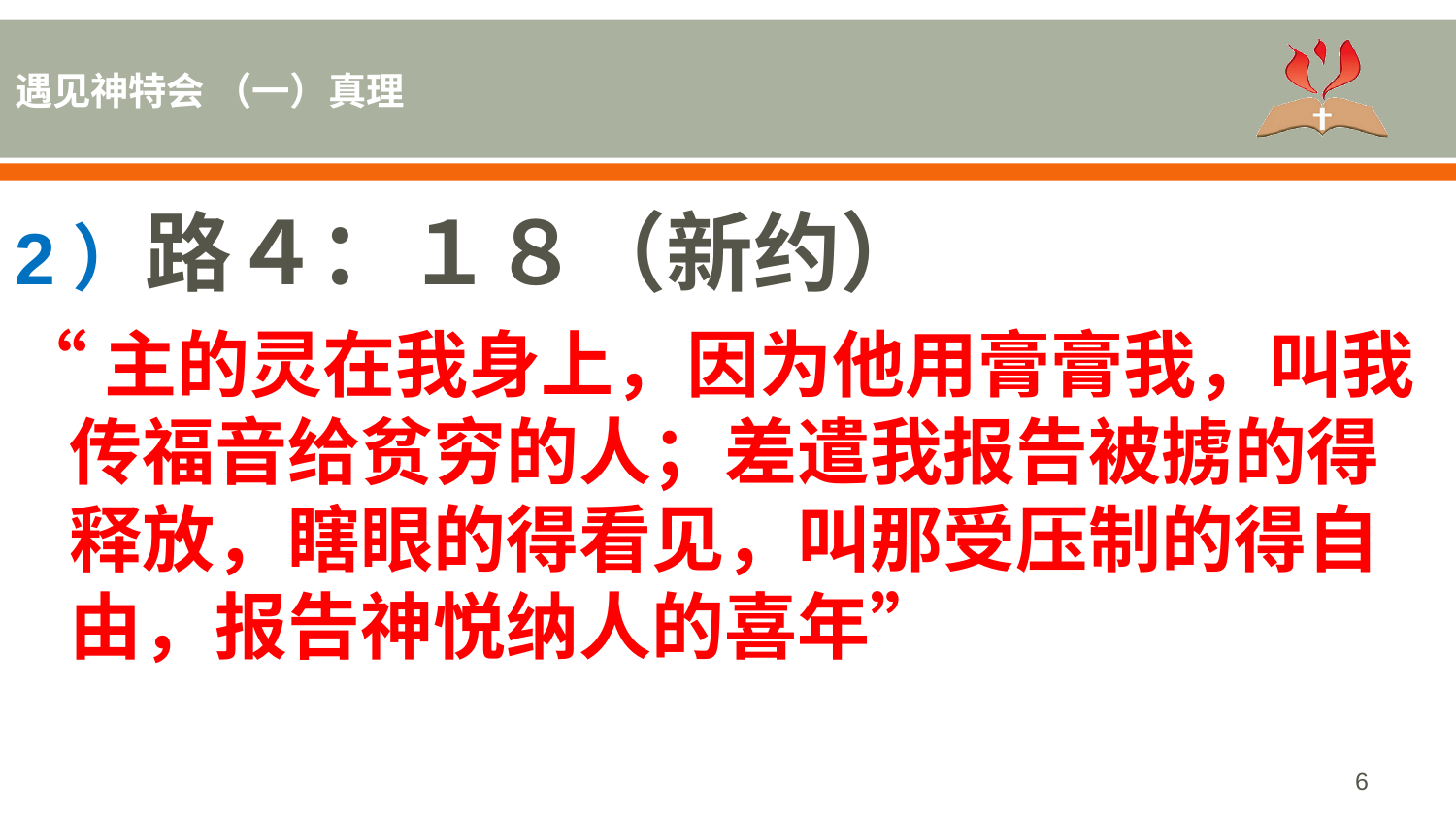

遇见神特会 （一）真理
2）路４：１８（新约）
“主的灵在我身上，因为他用膏膏我，叫我传福音给贫穷的人；差遣我报告被掳的得释放，瞎眼的得看见，叫那受压制的得自由，报告神悦纳人的喜年”

6